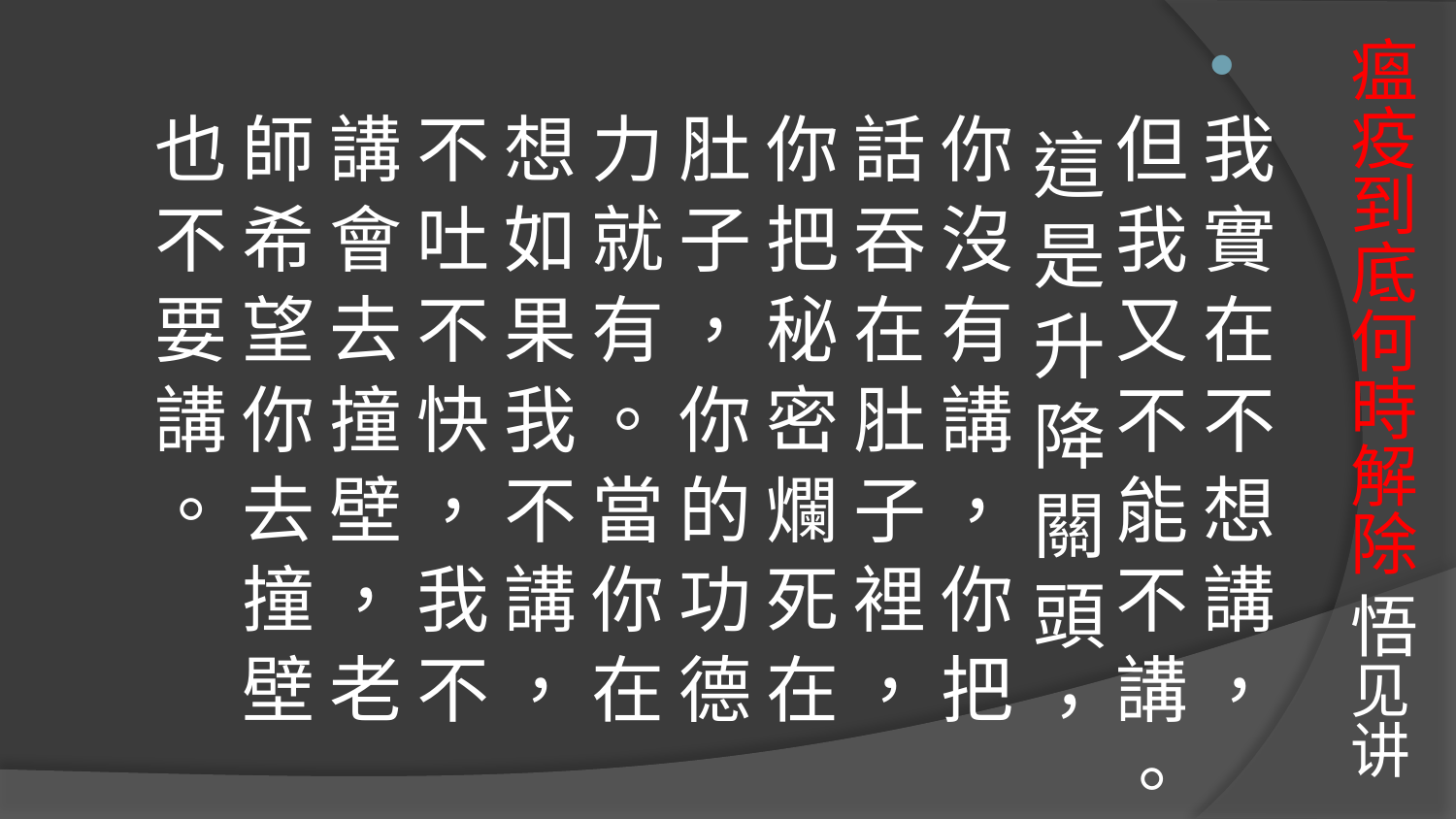

# 瘟疫到底何時解除 悟见讲
我 實 在 不 想 講 ， 但 我 又 不 能 不 講 。 這 是 升 降 關 頭 ， 你 沒 有 講 ， 你 把 話 吞 在 肚 子 裡 ， 你 把 秘 密 爛 死 在 肚 子 ， 你 的 功 德 力 就 有 。 當 你 在 想 如 果 我 不 講 ， 不 吐 不 快 ， 我 不 講 會 去 撞 壁 ， 老 師 希 望 你 去 撞 壁 也 不 要 講 。